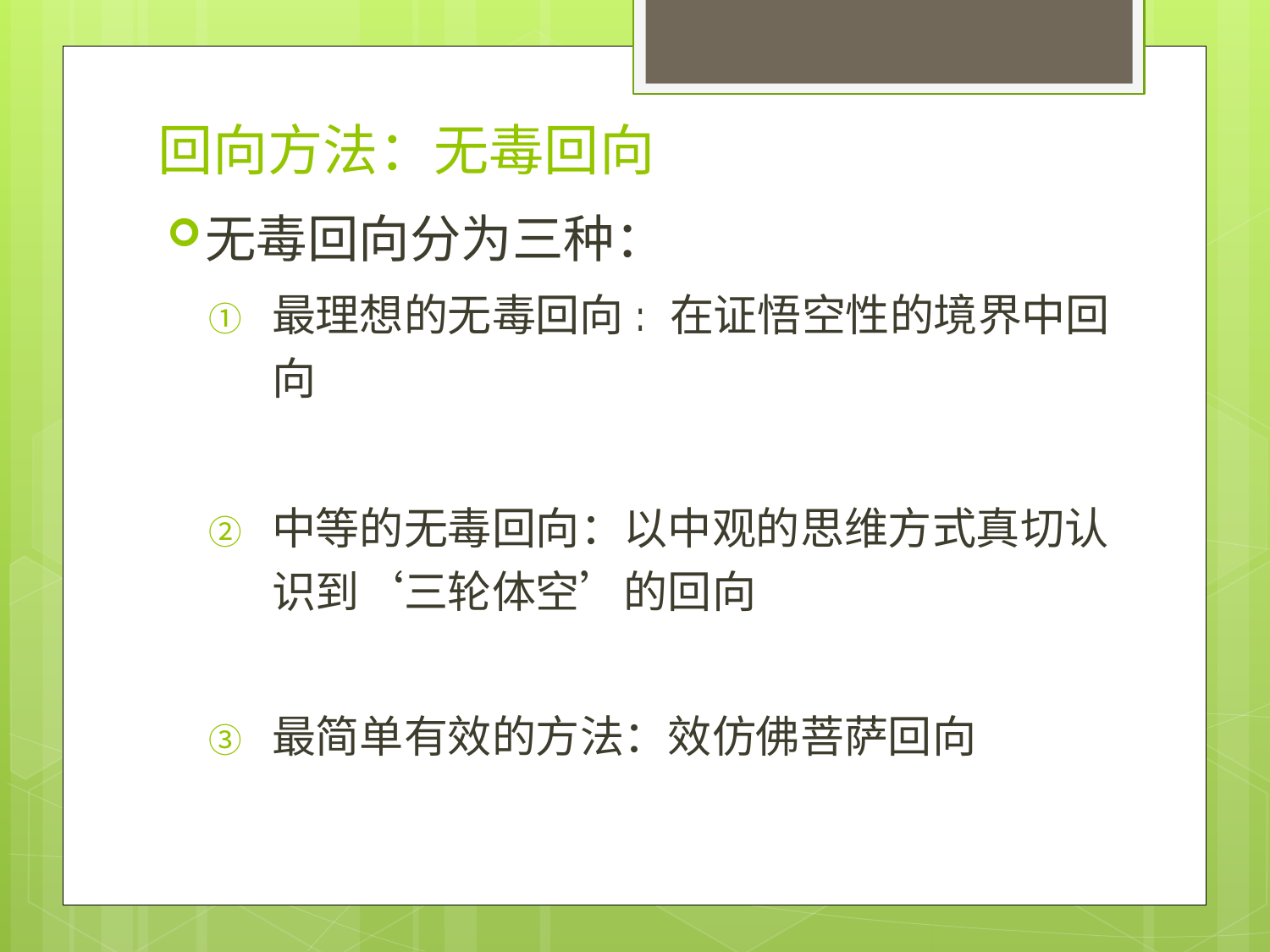

# 回向方法：无毒回向
无毒回向分为三种：
最理想的无毒回向: 在证悟空性的境界中回向

中等的无毒回向：以中观的思维方式真切认识到‘三轮体空’的回向

最简单有效的方法：效仿佛菩萨回向